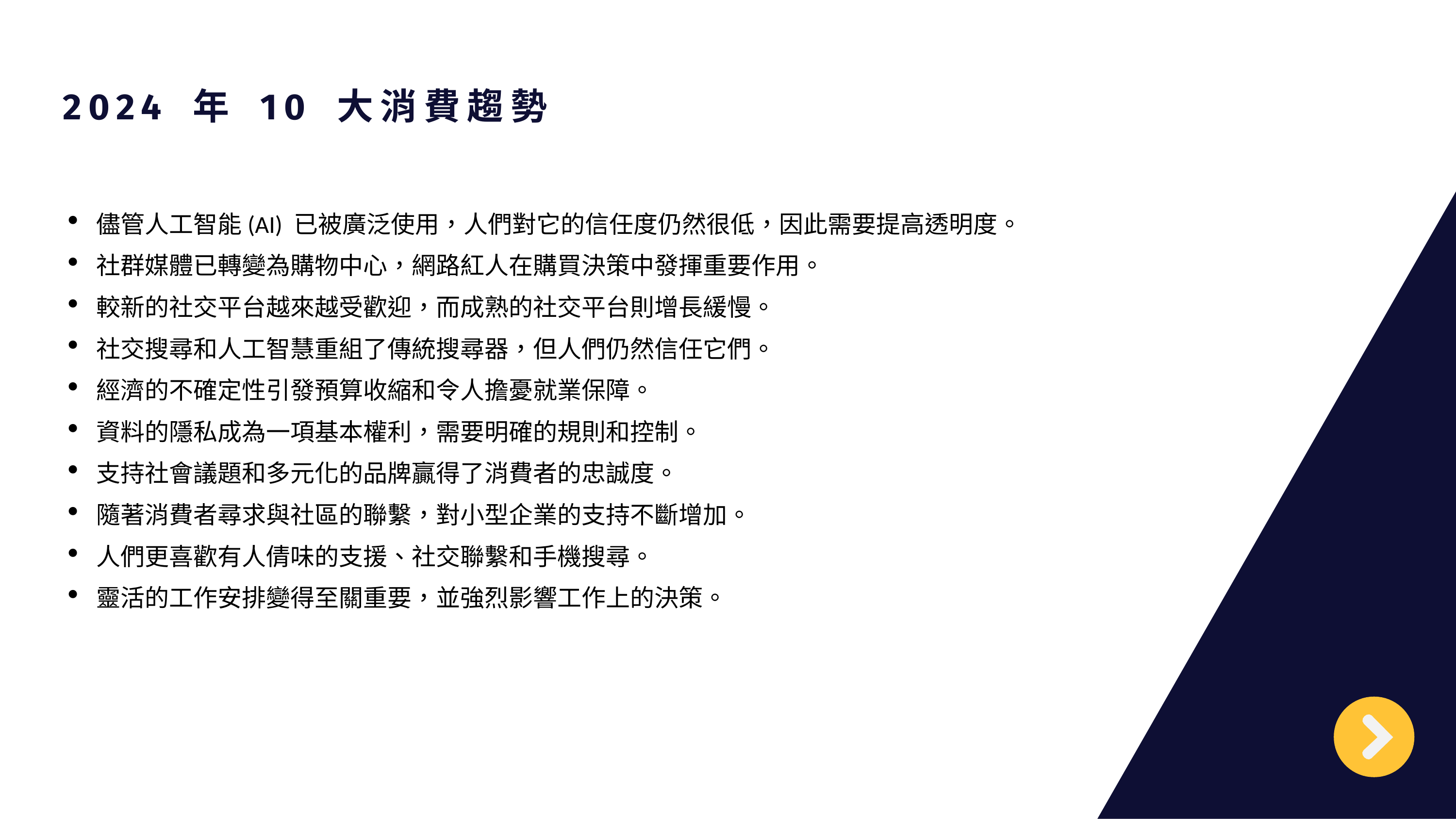

2024 年 10 大消費趨勢

儘管人工智能(AI) 已被廣泛使用，人們對它的信任度仍然很低，因此需要提高透明度。
社群媒體已轉變為購物中心，網路紅人在購買決策中發揮重要作用。
較新的社交平台越來越受歡迎，而成熟的社交平台則增長緩慢。
社交搜尋和人工智慧重組了傳統搜尋器，但人們仍然信任它們。
經濟的不確定性引發預算收縮和令人擔憂就業保障。
資料的隱私成為一項基本權利，需要明確的規則和控制。
支持社會議題和多元化的品牌贏得了消費者的忠誠度。
隨著消費者尋求與社區的聯繫，對小型企業的支持不斷增加。
人們更喜歡有人倩味的支援、社交聯繫和手機搜尋。
靈活的工作安排變得至關重要，並強烈影響工作上的決策。
14